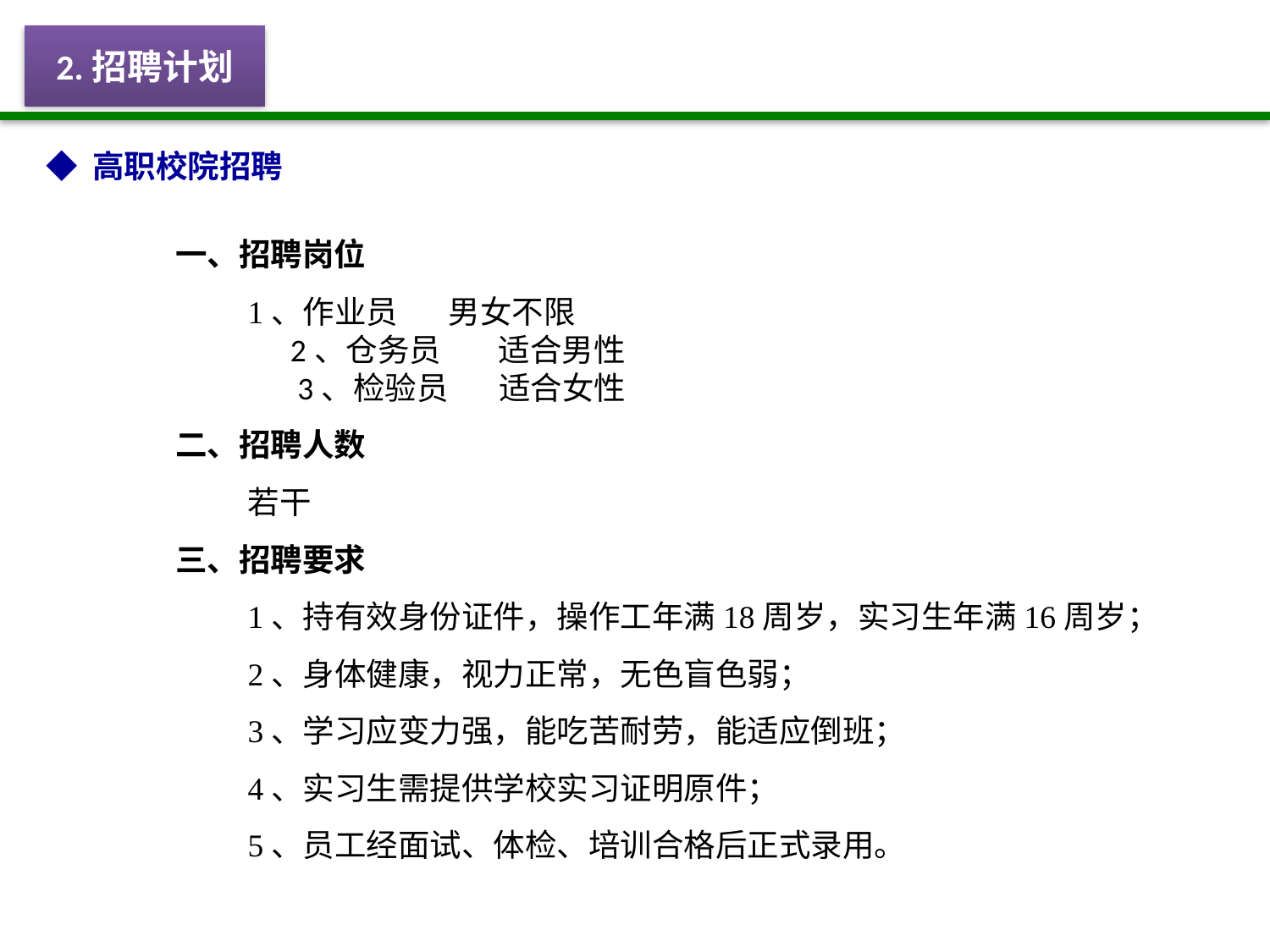

2.招聘计划
◆ 高职校院招聘
一、招聘岗位
         1、作业员       男女不限
                2、仓务员        适合男性
                 3、检验员       适合女性
二、招聘人数
         若干
三、招聘要求
         1、持有效身份证件，操作工年满18周岁，实习生年满16周岁；
         2、身体健康，视力正常，无色盲色弱；
         3、学习应变力强，能吃苦耐劳，能适应倒班；
         4、实习生需提供学校实习证明原件；
         5、员工经面试、体检、培训合格后正式录用。

9